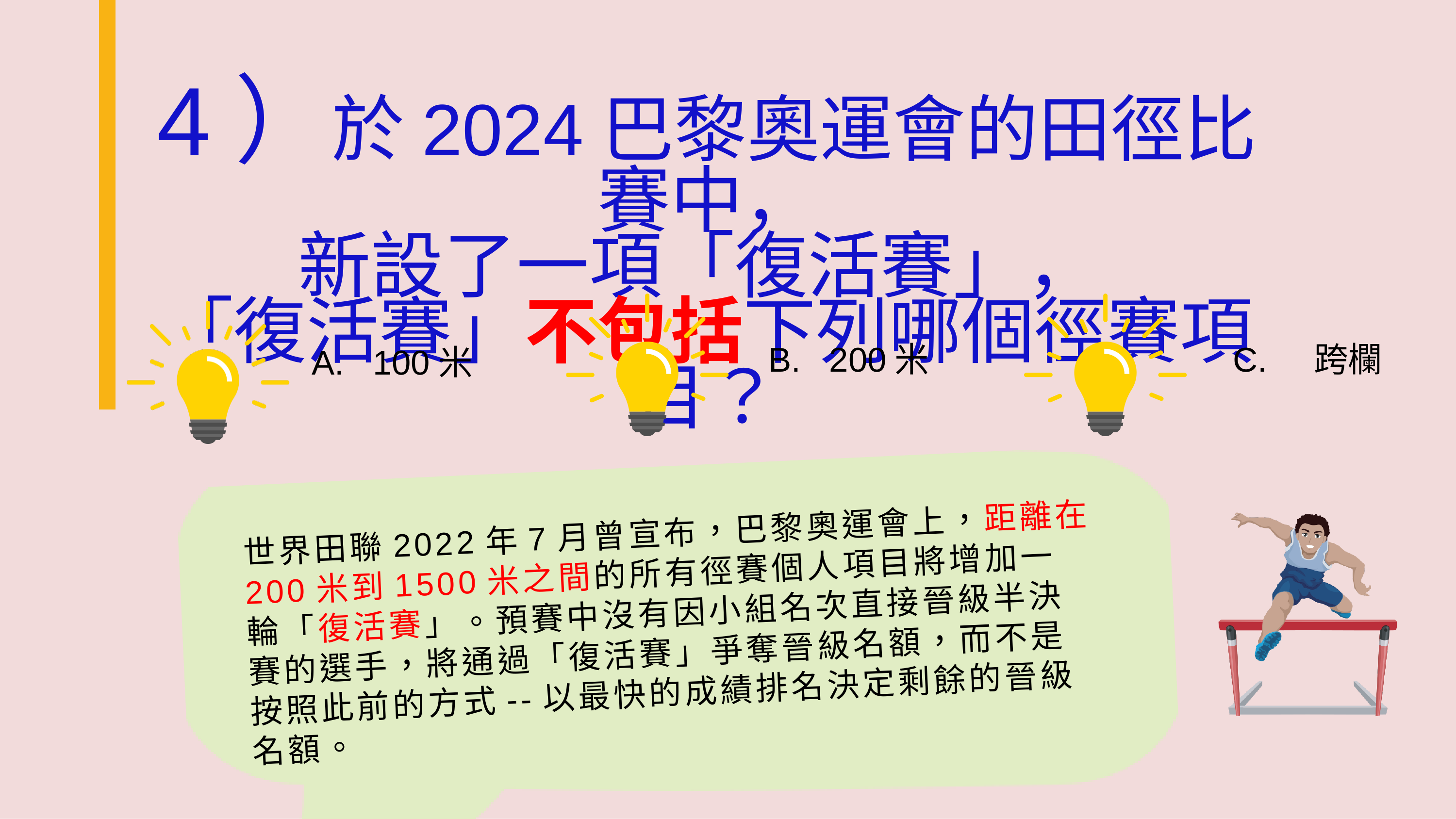

4）於2024巴黎奧運會的田徑比賽中，
新設了一項「復活賽」，
「復活賽」不包括下列哪個徑賽項目？

B.   200米
C.    跨欄
A.   100米

世界田聯2022年7月曾宣布，巴黎奧運會上，距離在200米到1500米之間的所有徑賽個人項目將增加一輪「復活賽」。預賽中沒有因小組名次直接晉級半決賽的選手，將通過「復活賽」爭奪晉級名額，而不是按照此前的方式--以最快的成績排名決定剩餘的晉級名額。